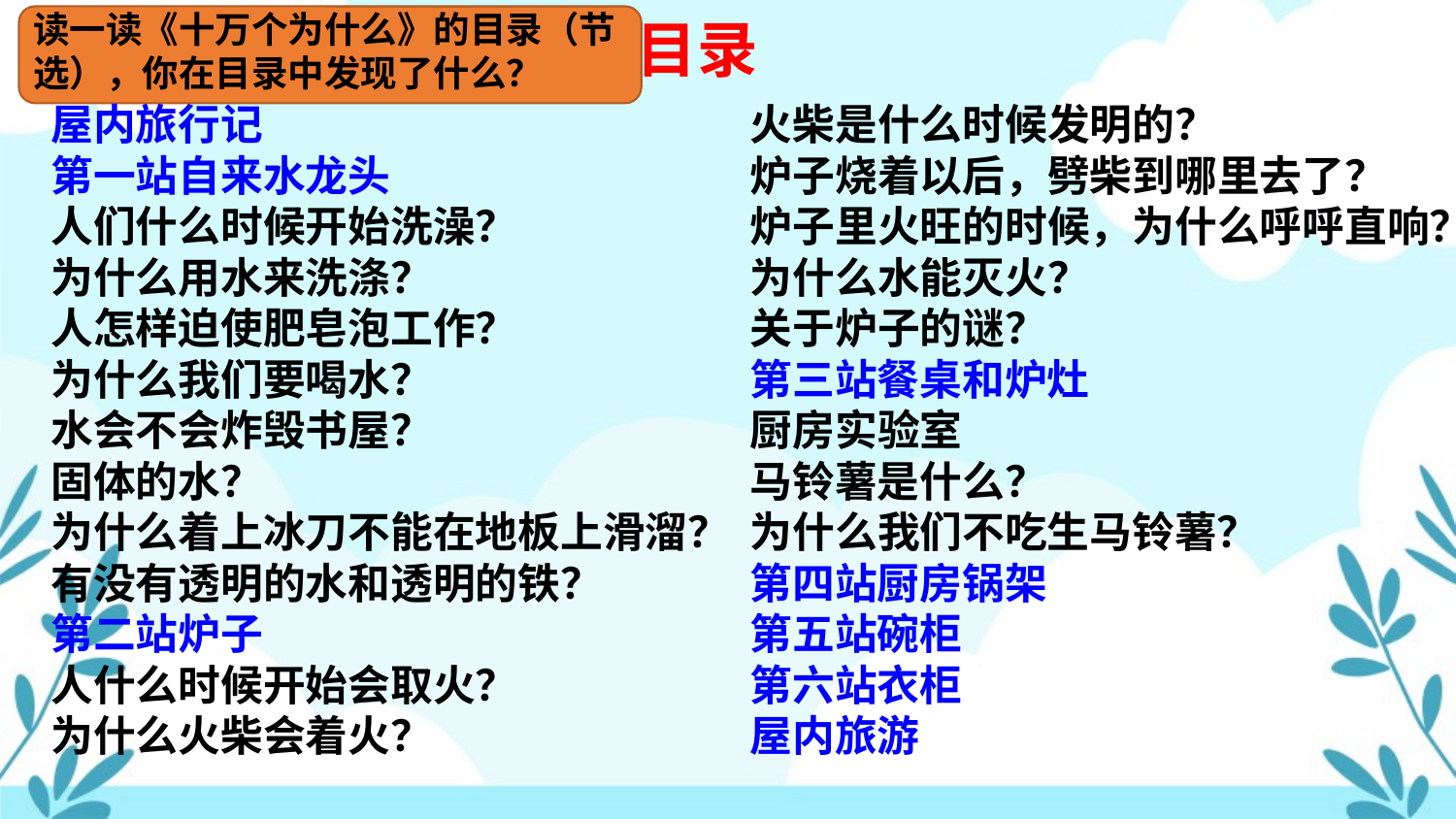

读一读《十万个为什么》的目录（节选），你在目录中发现了什么？

目录

屋内旅行记
第一站自来水龙头
人们什么时候开始洗澡？
为什么用水来洗涤？
人怎样迫使肥皂泡工作？
为什么我们要喝水？
水会不会炸毁书屋？
固体的水？
为什么着上冰刀不能在地板上滑溜？
有没有透明的水和透明的铁？
第二站炉子
人什么时候开始会取火？
为什么火柴会着火？

火柴是什么时候发明的？
炉子烧着以后，劈柴到哪里去了？
炉子里火旺的时候，为什么呼呼直响？
为什么水能灭火？
关于炉子的谜？
第三站餐桌和炉灶
厨房实验室
马铃薯是什么？
为什么我们不吃生马铃薯？
第四站厨房锅架
第五站碗柜
第六站衣柜
屋内旅游